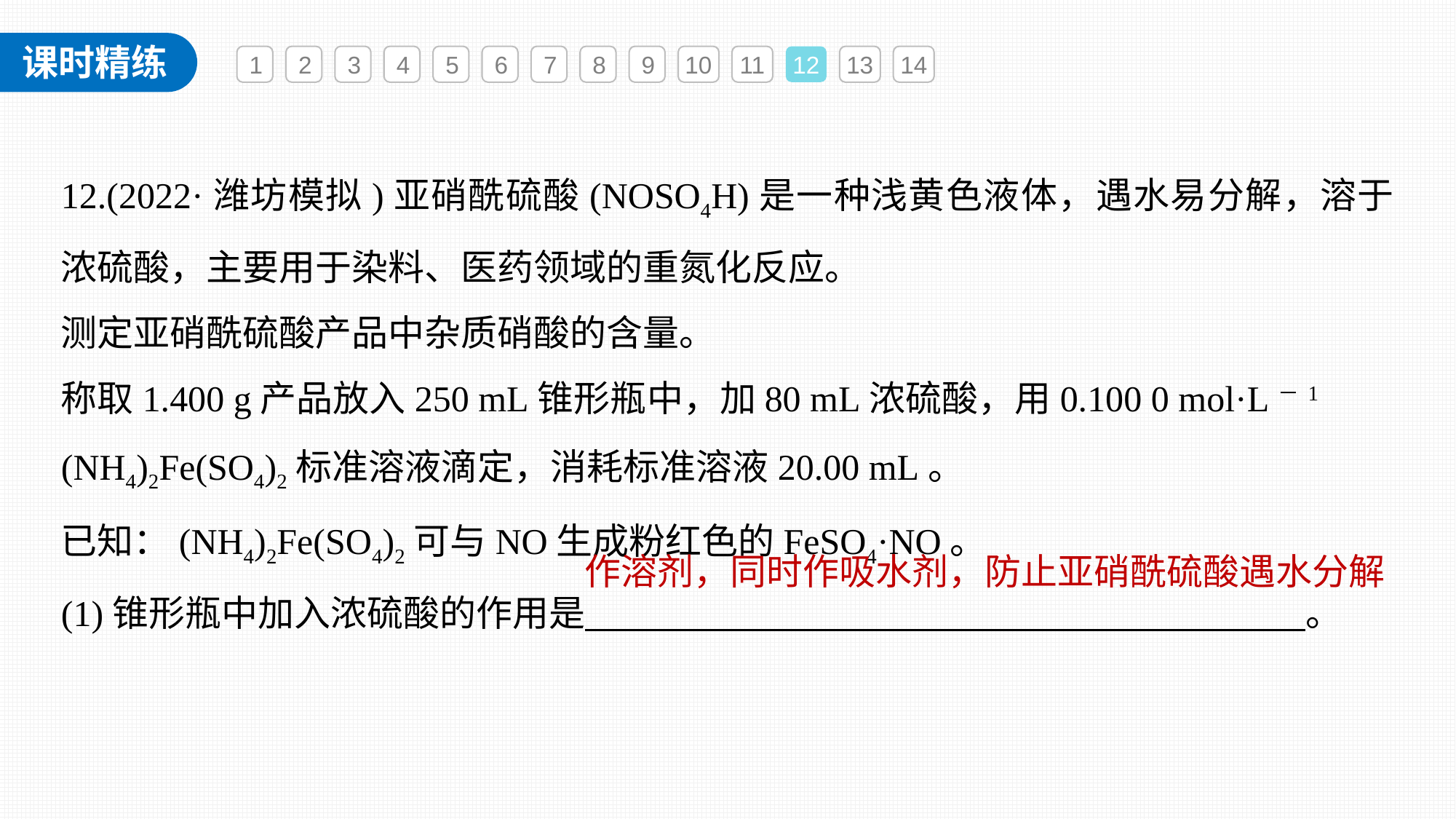

1
2
3
4
5
6
7
8
9
10
11
12
13
14
12.(2022·潍坊模拟)亚硝酰硫酸(NOSO4H)是一种浅黄色液体，遇水易分解，溶于浓硫酸，主要用于染料、医药领域的重氮化反应。
测定亚硝酰硫酸产品中杂质硝酸的含量。
称取1.400 g产品放入250 mL锥形瓶中，加80 mL浓硫酸，用0.100 0 mol·L－1
(NH4)2Fe(SO4)2标准溶液滴定，消耗标准溶液20.00 mL。
已知：(NH4)2Fe(SO4)2可与NO生成粉红色的FeSO4·NO。
(1)锥形瓶中加入浓硫酸的作用是                                                                                        。
作溶剂，同时作吸水剂，防止亚硝酰硫酸遇水分解